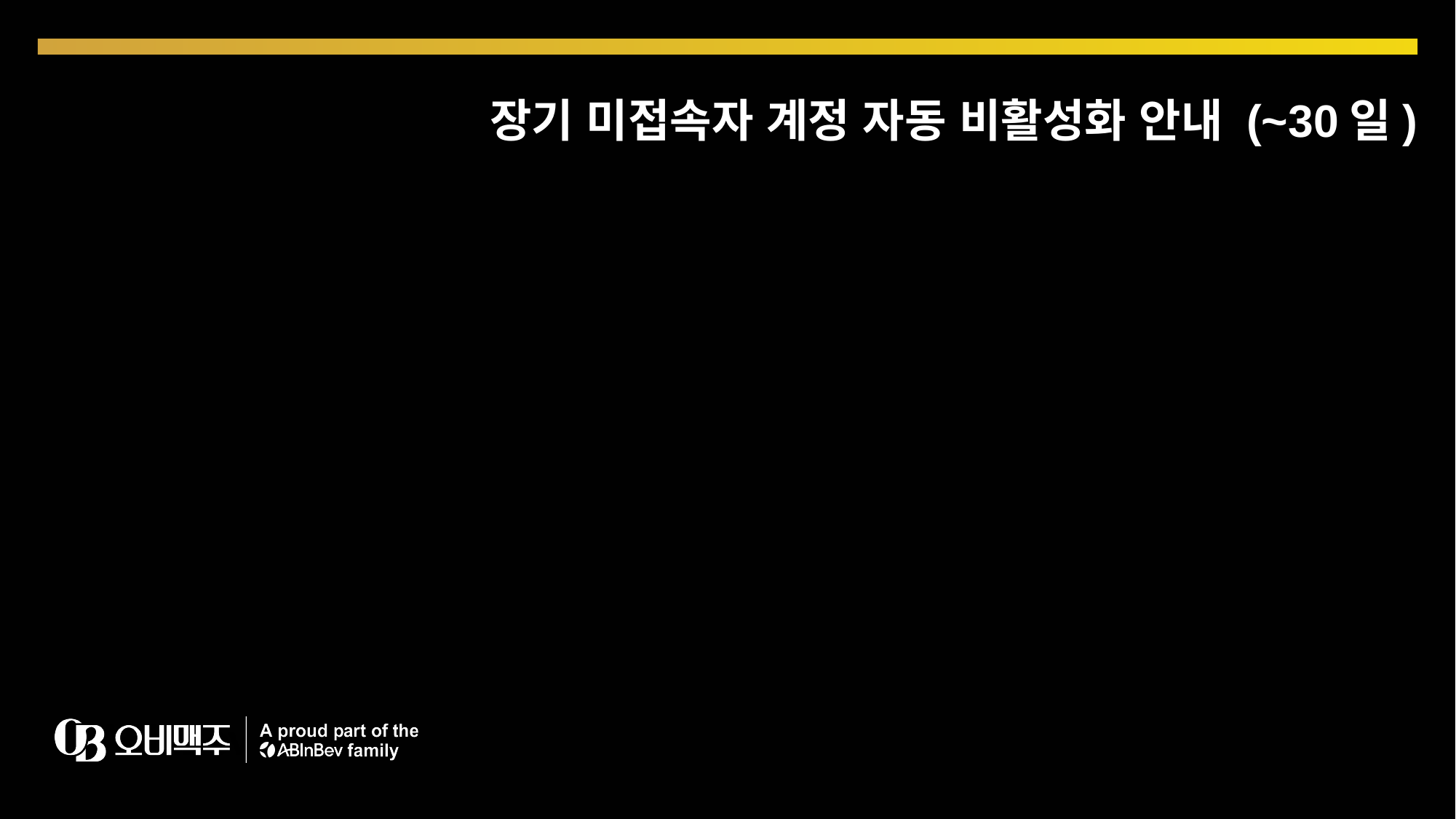

장기 미접속자 계정 자동 비활성화 안내 (~30일)